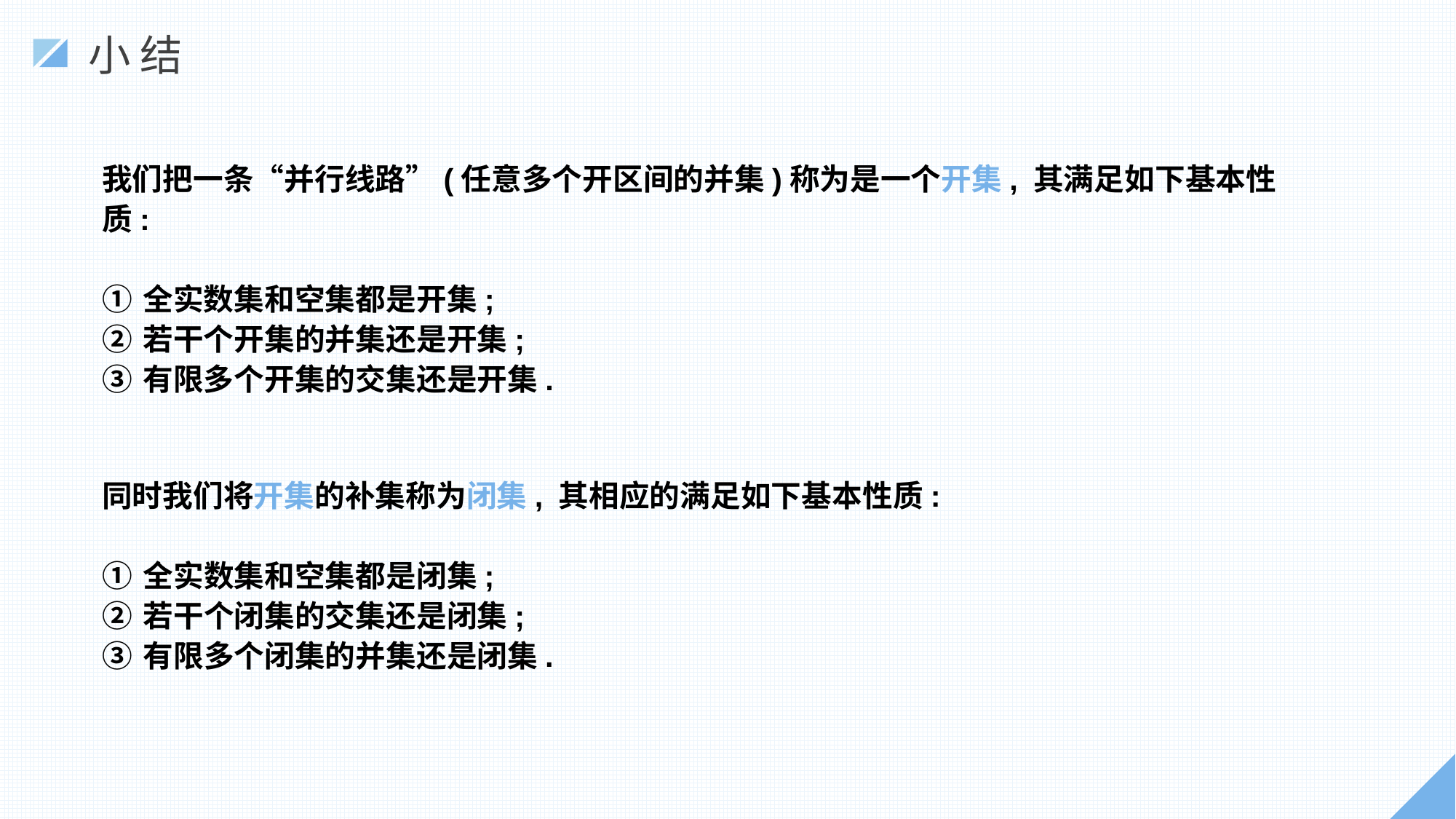

小结
我们把一条“并行线路”(任意多个开区间的并集)称为是一个开集, 其满足如下基本性质:

全实数集和空集都是开集;
若干个开集的并集还是开集;
有限多个开集的交集还是开集.
同时我们将开集的补集称为闭集, 其相应的满足如下基本性质:

全实数集和空集都是闭集;
若干个闭集的交集还是闭集;
有限多个闭集的并集还是闭集.